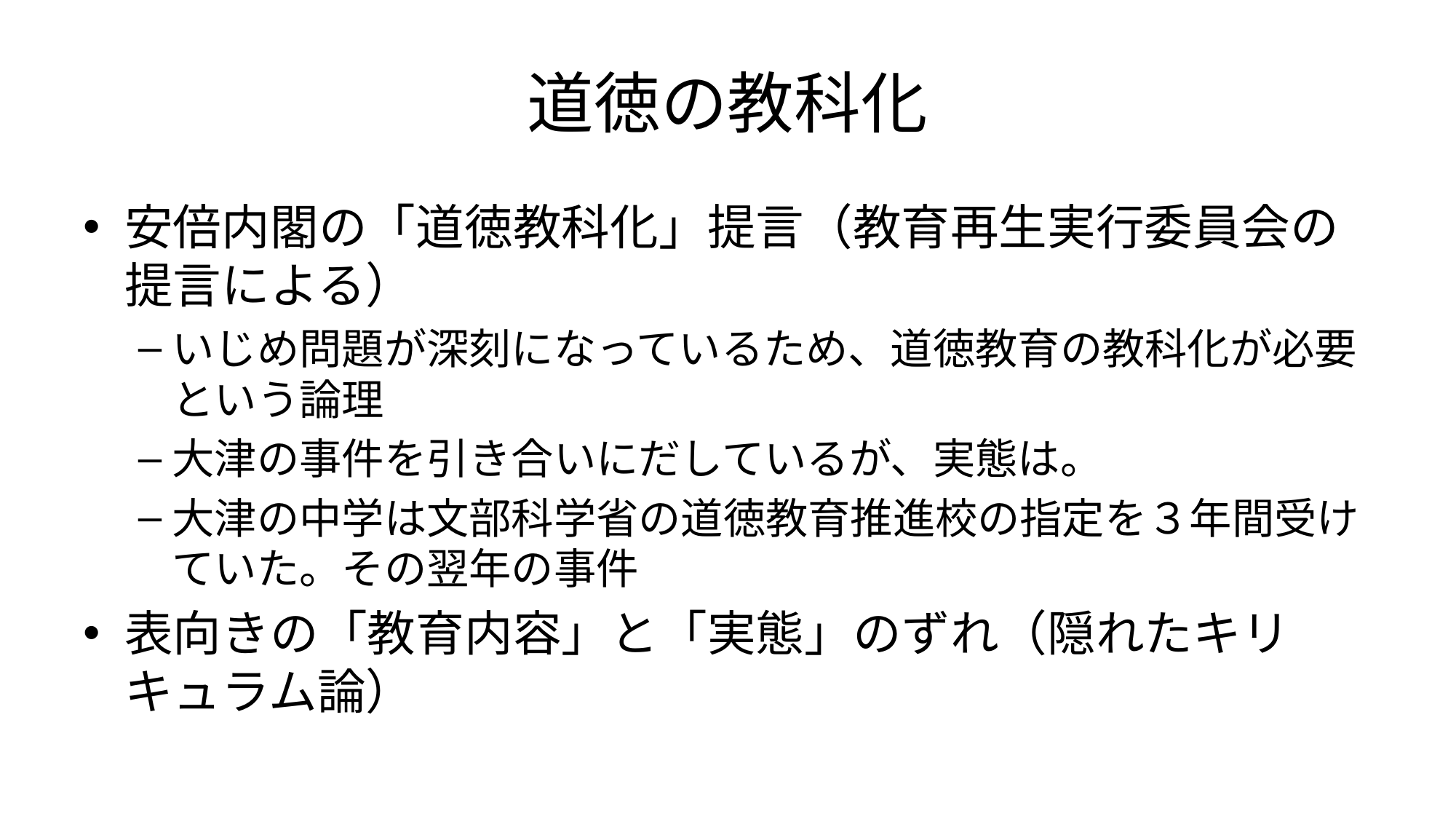

# 道徳の教科化
安倍内閣の「道徳教科化」提言（教育再生実行委員会の提言による）
いじめ問題が深刻になっているため、道徳教育の教科化が必要という論理
大津の事件を引き合いにだしているが、実態は。
大津の中学は文部科学省の道徳教育推進校の指定を３年間受けていた。その翌年の事件
表向きの「教育内容」と「実態」のずれ（隠れたキリキュラム論）